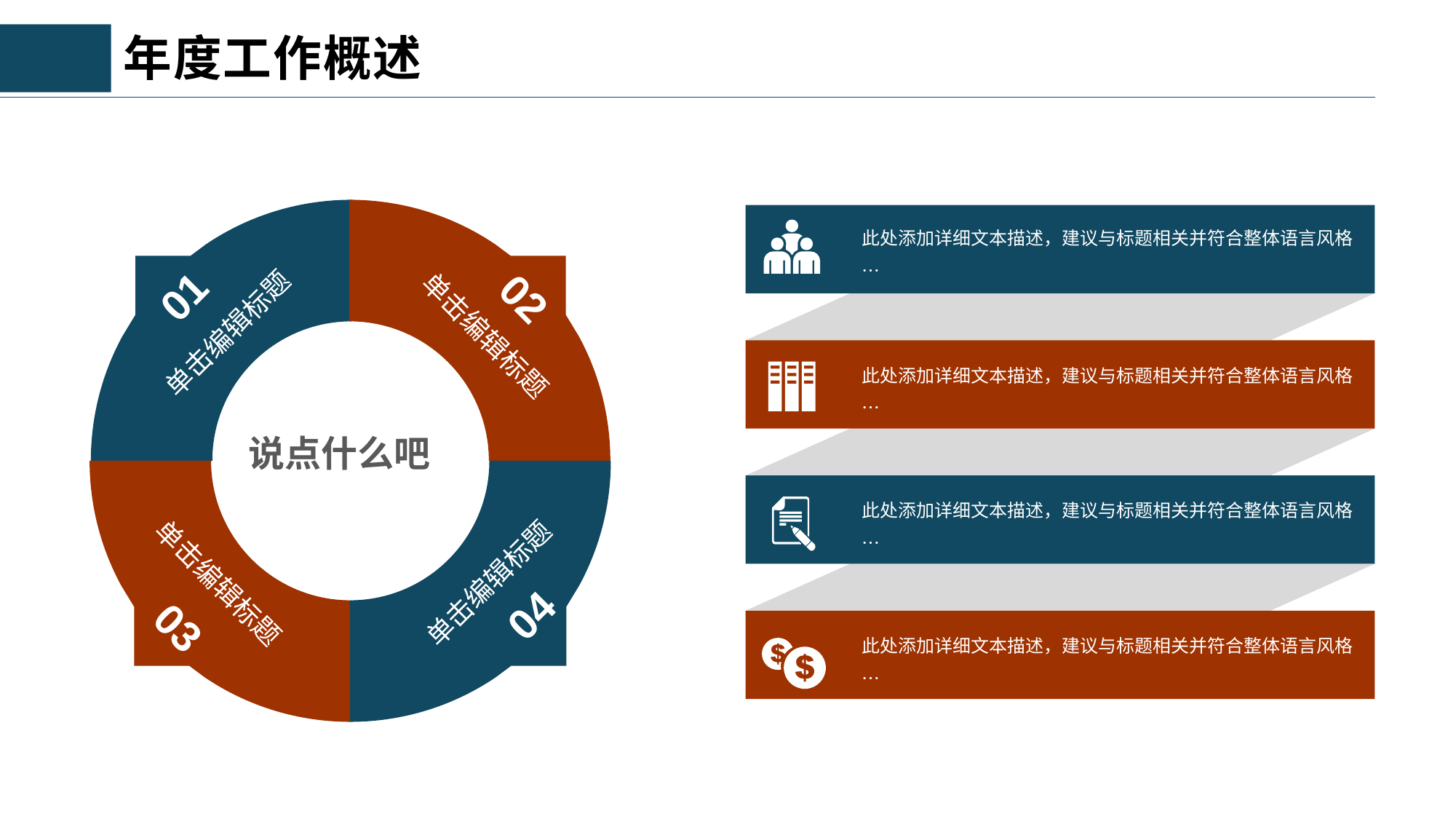

年度工作概述

01
02
单击编辑标题
单击编辑标题

单击编辑标题
单击编辑标题
04
03

此处添加详细文本描述，建议与标题相关并符合整体语言风格…

说点什么吧

此处添加详细文本描述，建议与标题相关并符合整体语言风格…
此处添加详细文本描述，建议与标题相关并符合整体语言风格…
此处添加详细文本描述，建议与标题相关并符合整体语言风格…